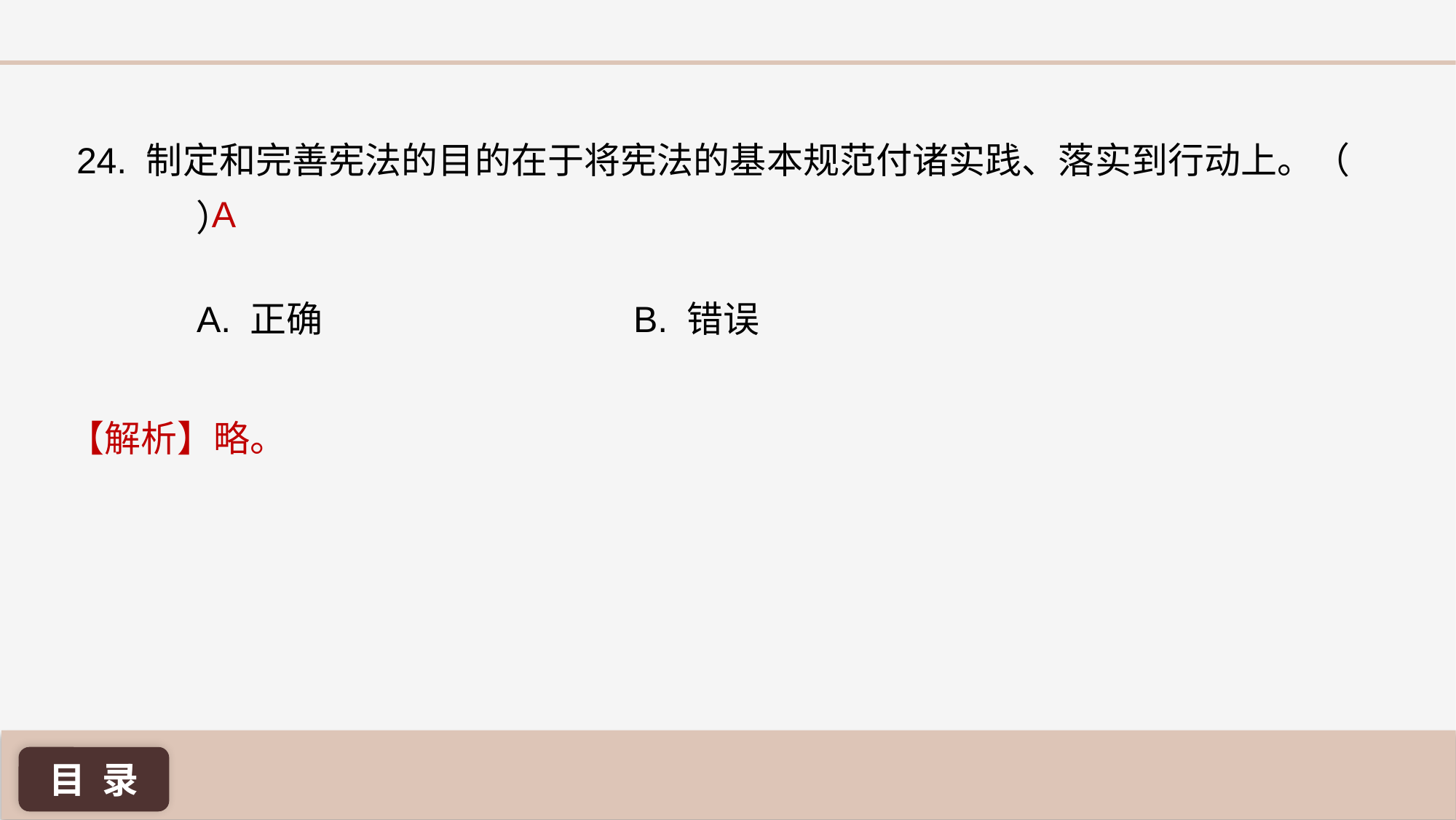

24. 制定和完善宪法的目的在于将宪法的基本规范付诸实践、落实到行动上。（            ）
A
A. 正确 			B. 错误
【解析】略。